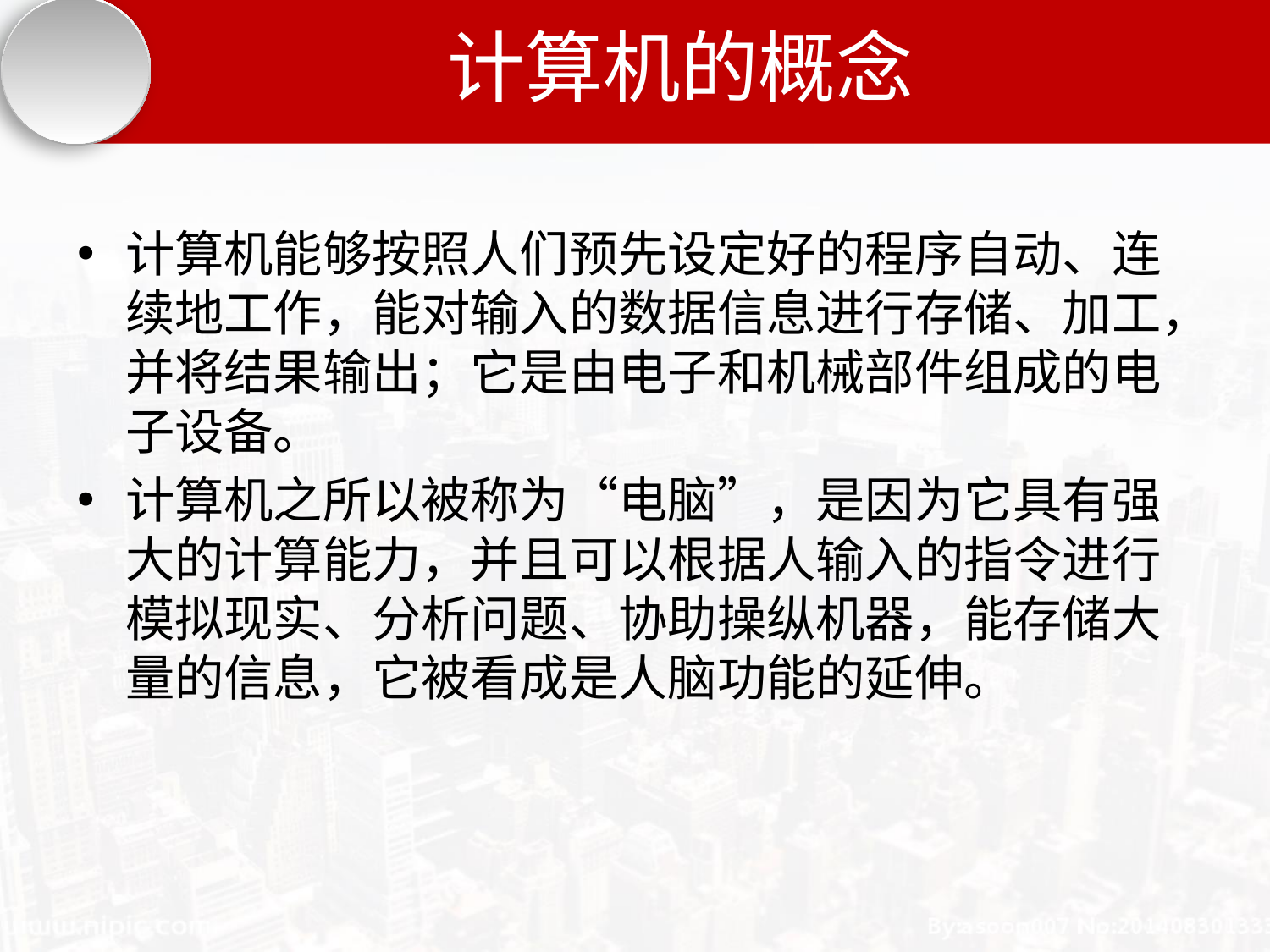

# 计算机的概念
计算机能够按照人们预先设定好的程序自动、连续地工作，能对输入的数据信息进行存储、加工，并将结果输出；它是由电子和机械部件组成的电子设备。
计算机之所以被称为“电脑”，是因为它具有强大的计算能力，并且可以根据人输入的指令进行模拟现实、分析问题、协助操纵机器，能存储大量的信息，它被看成是人脑功能的延伸。
5